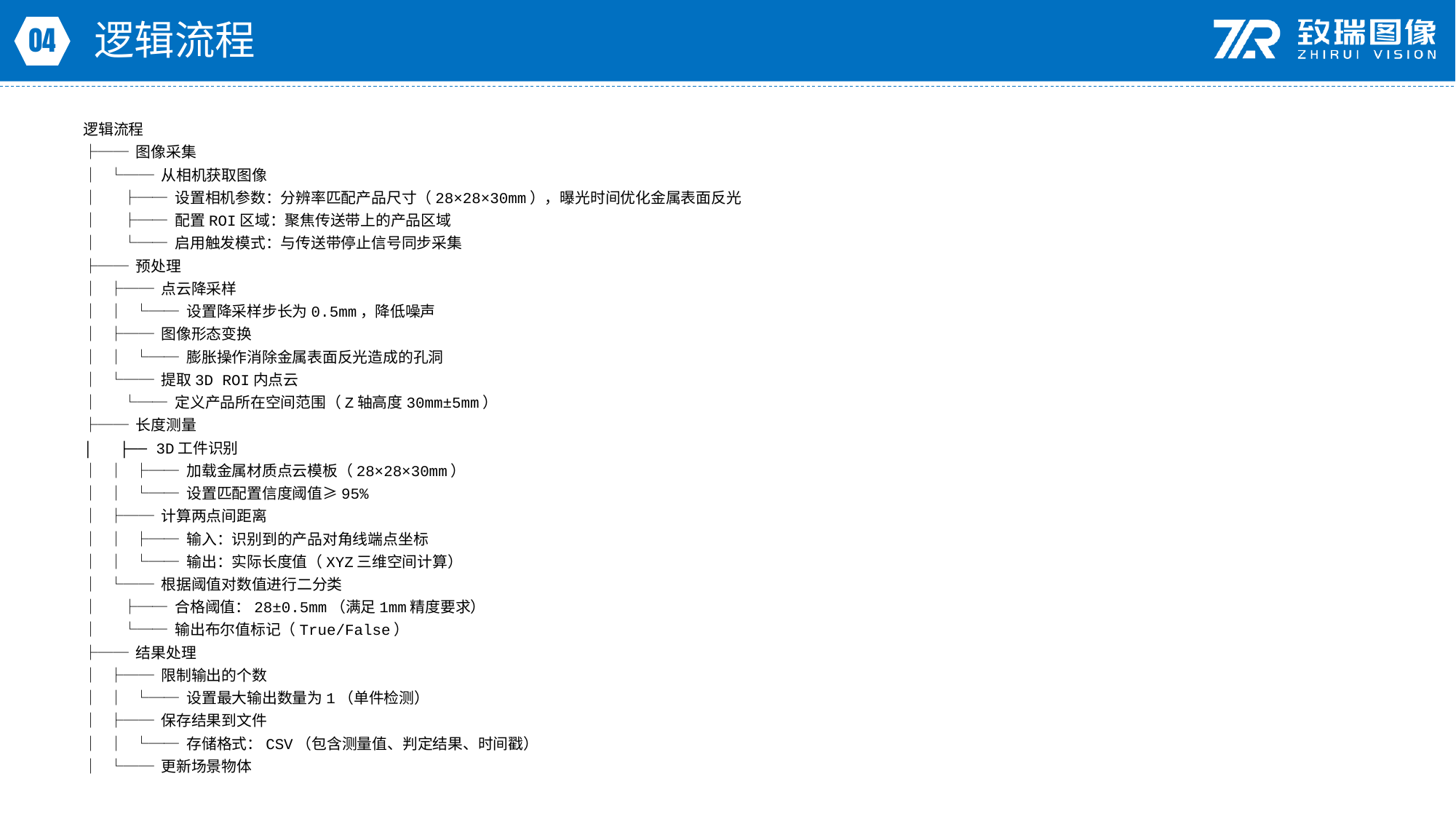

逻辑流程
04

逻辑流程
├── 图像采集
│   └── 从相机获取图像
│       ├── 设置相机参数：分辨率匹配产品尺寸（28×28×30mm），曝光时间优化金属表面反光
│       ├── 配置ROI区域：聚焦传送带上的产品区域
│       └── 启用触发模式：与传送带停止信号同步采集
├── 预处理
│   ├── 点云降采样
│   │   └── 设置降采样步长为0.5mm，降低噪声
│   ├── 图像形态变换
│   │   └── 膨胀操作消除金属表面反光造成的孔洞
│   └── 提取3D ROI内点云
│       └── 定义产品所在空间范围（Z轴高度30mm±5mm）
├── 长度测量
│   ├── 3D工件识别
│   │   ├── 加载金属材质点云模板（28×28×30mm）
│   │   └── 设置匹配置信度阈值≥95%
│   ├── 计算两点间距离
│   │   ├── 输入：识别到的产品对角线端点坐标
│   │   └── 输出：实际长度值（XYZ三维空间计算）
│   └── 根据阈值对数值进行二分类
│       ├── 合格阈值：28±0.5mm（满足1mm精度要求）
│       └── 输出布尔值标记（True/False）
├── 结果处理
│   ├── 限制输出的个数
│   │   └── 设置最大输出数量为1（单件检测）
│   ├── 保存结果到文件
│   │   └── 存储格式：CSV（包含测量值、判定结果、时间戳）
│   └── 更新场景物体